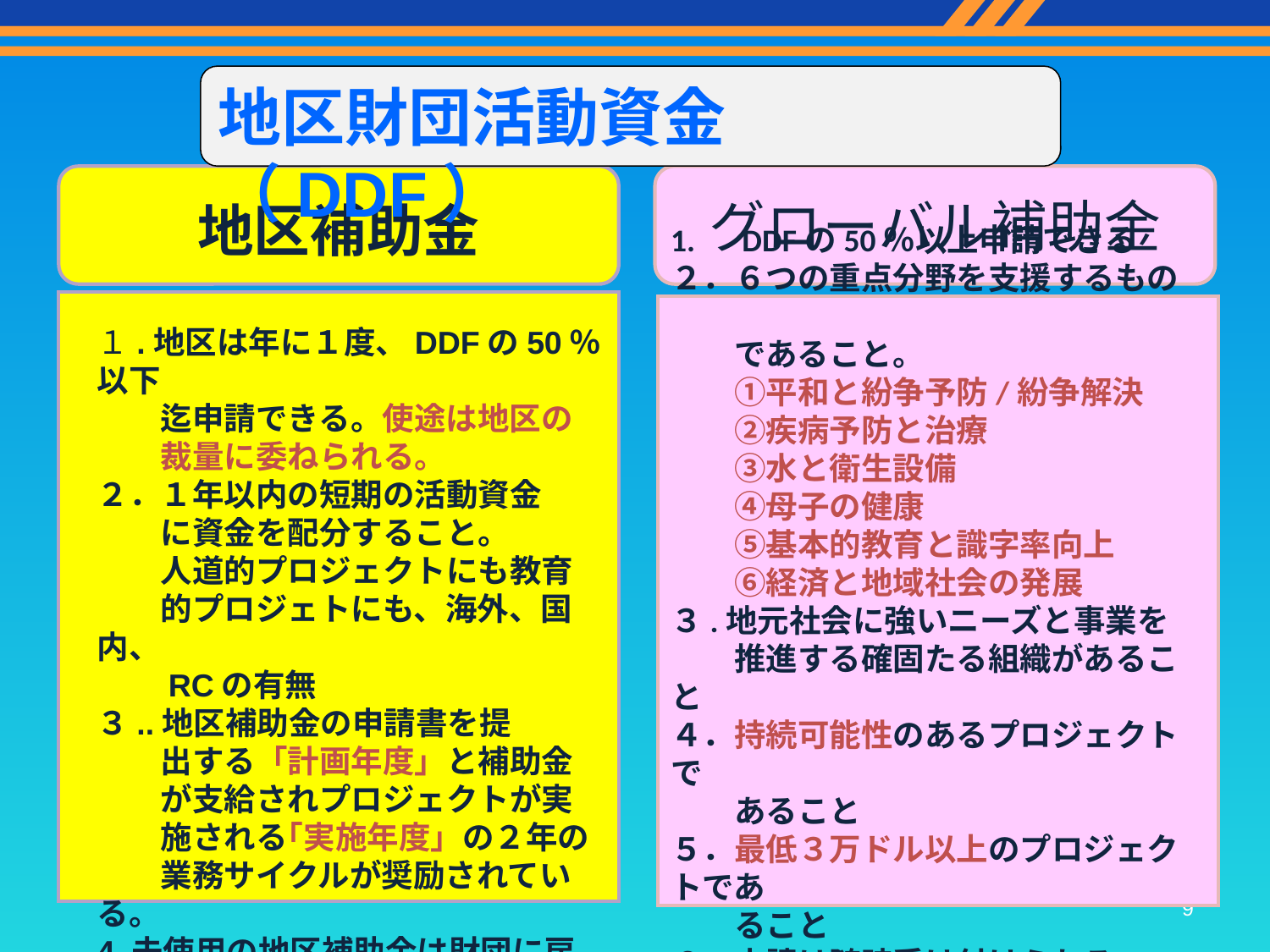

地区財団活動資金　（DDF）

地区補助金

グローバル補助金

1.　DDFの50％以上申請できる
２．６つの重点分野を支援するもの
　　であること。
　　①平和と紛争予防/紛争解決
　　②疾病予防と治療
　　③水と衛生設備
　　④母子の健康
　　⑤基本的教育と識字率向上
　　⑥経済と地域社会の発展
３.地元社会に強いニーズと事業を
　　推進する確固たる組織があること
４．持続可能性のあるプロジェクトで
　　あること
５．最低３万ドル以上のプロジェクトであ
　　ること
６．申請は随時受け付けられる
１.地区は年に１度、DDFの50％以下
　　迄申請できる。使途は地区の
　　裁量に委ねられる。
２．１年以内の短期の活動資金
　　に資金を配分すること。
　　人道的プロジェクトにも教育
　　的プロジェトにも、海外、国内、
　　RCの有無
３..地区補助金の申請書を提
　　出する「計画年度」と補助金
　　が支給されプロジェクトが実
　　施される｢実施年度」の２年の
　　業務サイクルが奨励されている。
4.未使用の地区補助金は財団に戻
     されDDFに返還される。

9